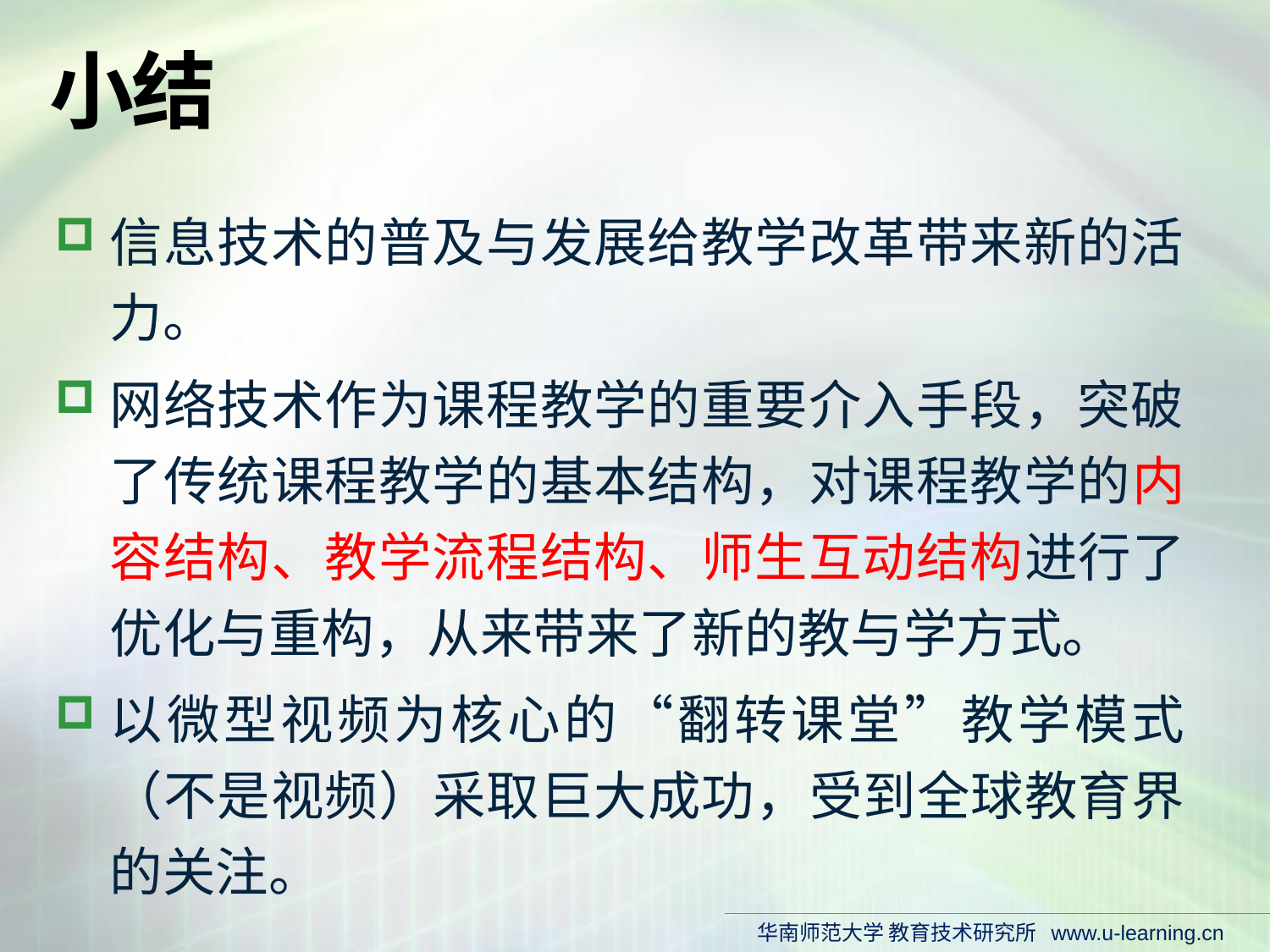

# 小结
信息技术的普及与发展给教学改革带来新的活力。
网络技术作为课程教学的重要介入手段，突破了传统课程教学的基本结构，对课程教学的内容结构、教学流程结构、师生互动结构进行了优化与重构，从来带来了新的教与学方式。
以微型视频为核心的“翻转课堂”教学模式（不是视频）采取巨大成功，受到全球教育界的关注。